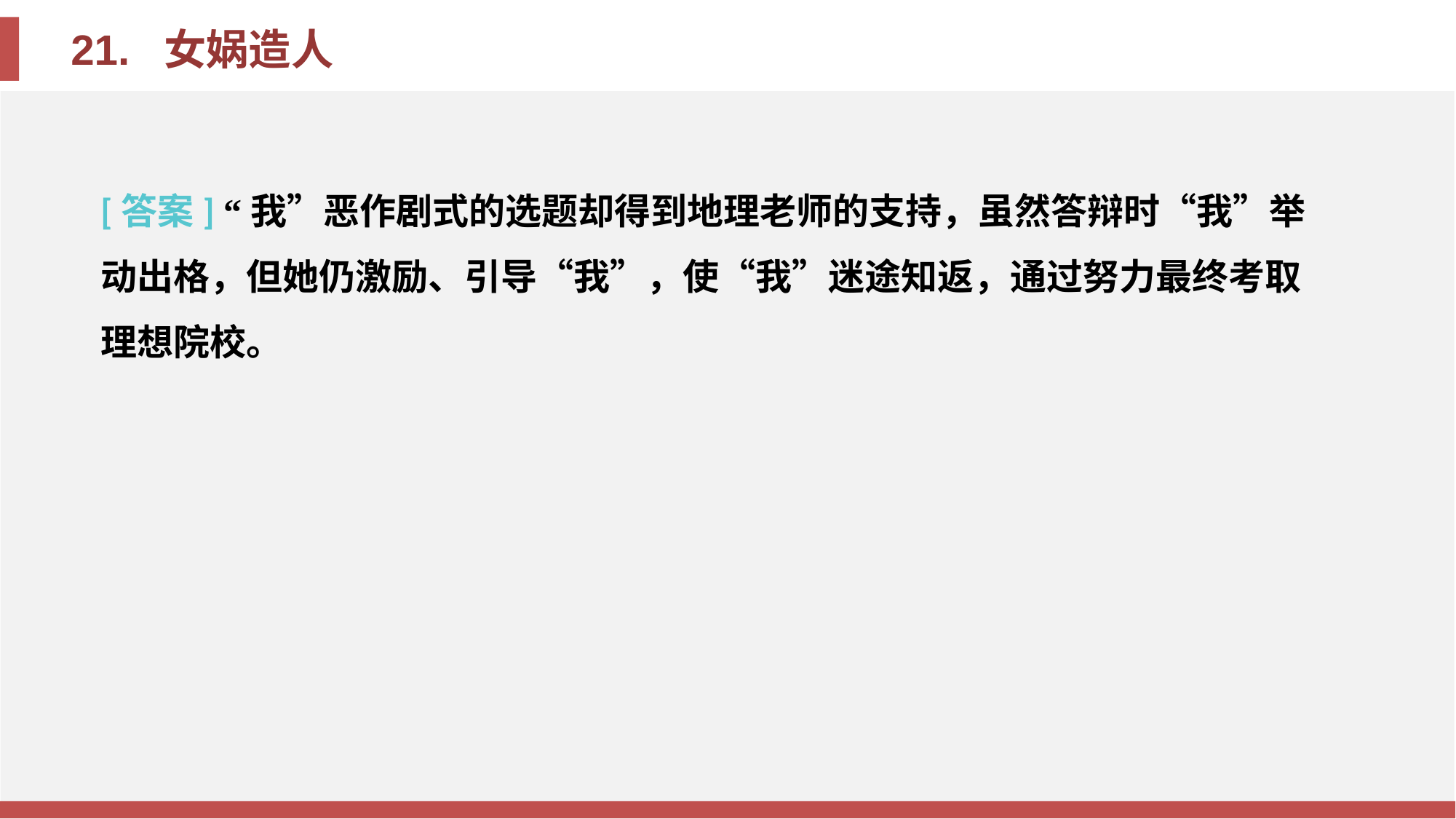

[答案] “我”恶作剧式的选题却得到地理老师的支持，虽然答辩时“我”举动出格，但她仍激励、引导“我”，使“我”迷途知返，通过努力最终考取理想院校。